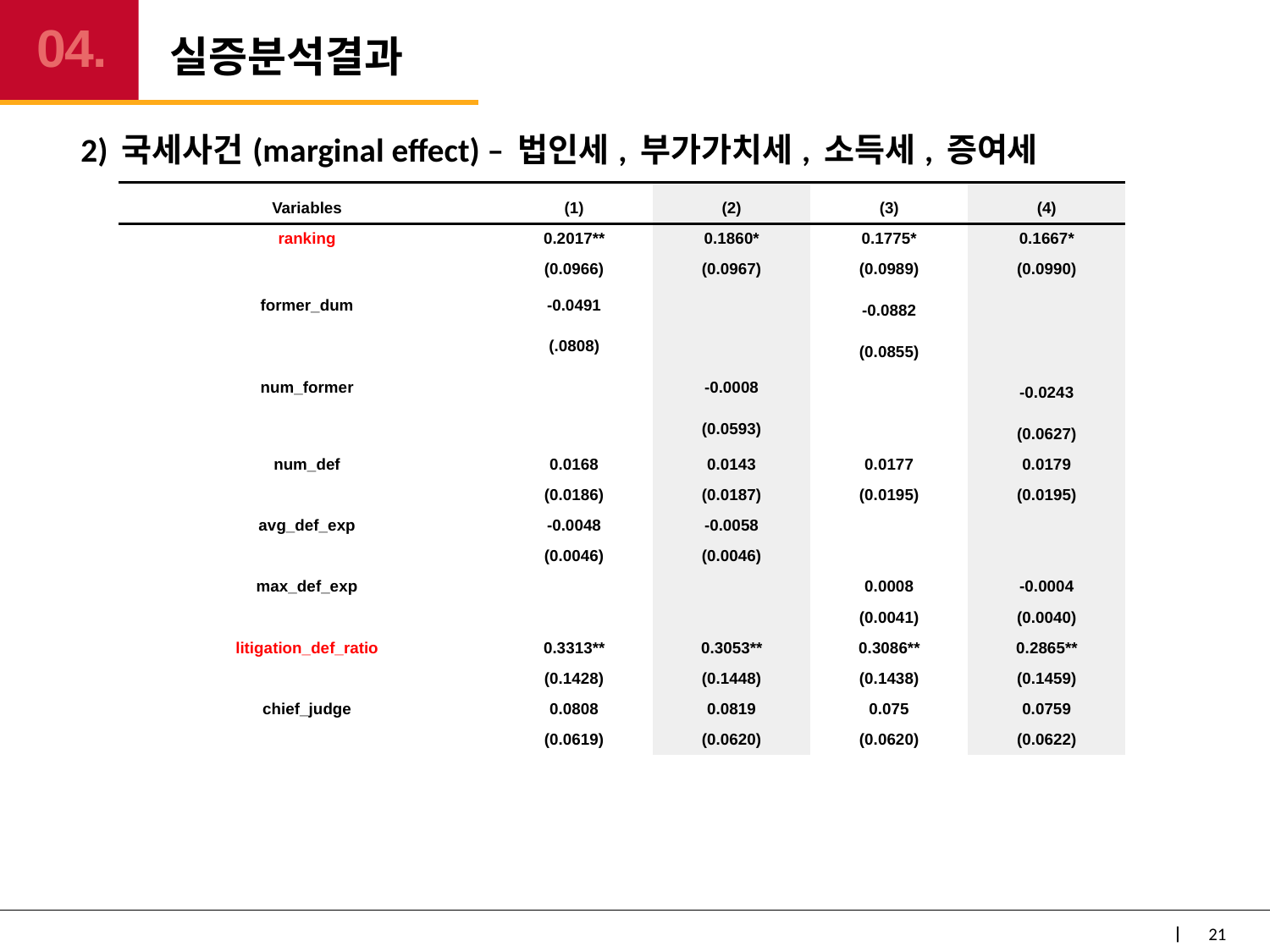

# 실증분석결과
04.
2) 국세사건(marginal effect) – 법인세, 부가가치세, 소득세, 증여세

| Variables | (1) | (2) | (3) | (4) |
| --- | --- | --- | --- | --- |
| ranking | 0.2017\*\* | 0.1860\* | 0.1775\* | 0.1667\* |
|  | (0.0966) | (0.0967) | (0.0989) | (0.0990) |
| former\_dum | -0.0491 |  | -0.0882 |  |
|  | (.0808) |  | (0.0855) |  |
| num\_former |  | -0.0008 |  | -0.0243 |
|  |  | (0.0593) |  | (0.0627) |
| num\_def | 0.0168 | 0.0143 | 0.0177 | 0.0179 |
|  | (0.0186) | (0.0187) | (0.0195) | (0.0195) |
| avg\_def\_exp | -0.0048 | -0.0058 |  |  |
|  | (0.0046) | (0.0046) |  |  |
| max\_def\_exp |  |  | 0.0008 | -0.0004 |
|  |  |  | (0.0041) | (0.0040) |
| litigation\_def\_ratio | 0.3313\*\* | 0.3053\*\* | 0.3086\*\* | 0.2865\*\* |
|  | (0.1428) | (0.1448) | (0.1438) | (0.1459) |
| chief\_judge | 0.0808 | 0.0819 | 0.075 | 0.0759 |
|  | (0.0619) | (0.0620) | (0.0620) | (0.0622) |